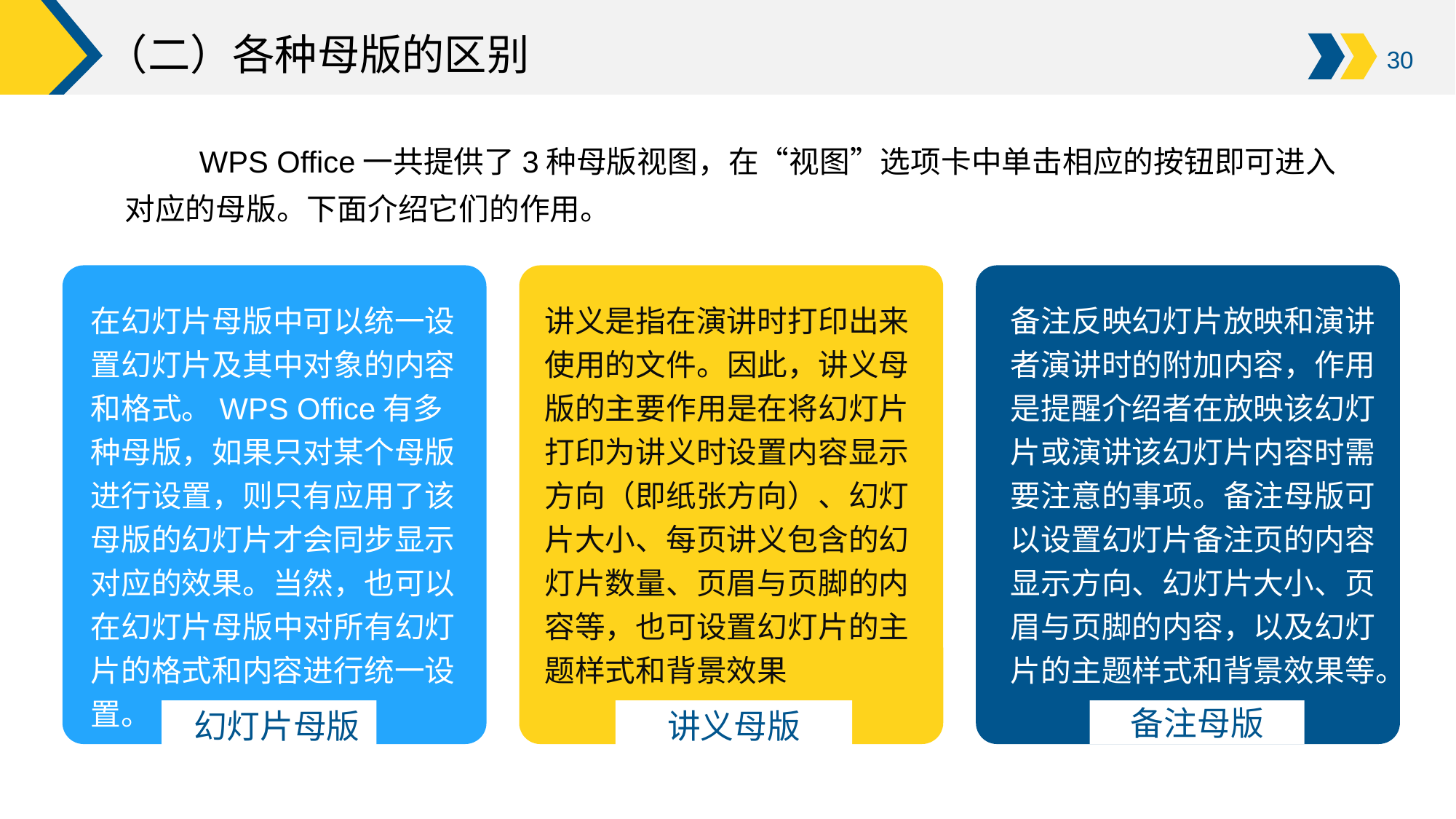

# （二）各种母版的区别
WPS Office一共提供了3种母版视图，在“视图”选项卡中单击相应的按钮即可进入对应的母版。下面介绍它们的作用。

在幻灯片母版中可以统一设置幻灯片及其中对象的内容和格式。WPS Office有多种母版，如果只对某个母版进行设置，则只有应用了该母版的幻灯片才会同步显示对应的效果。当然，也可以在幻灯片母版中对所有幻灯片的格式和内容进行统一设置。
 幻灯片母版

讲义是指在演讲时打印出来使用的文件。因此，讲义母版的主要作用是在将幻灯片打印为讲义时设置内容显示方向（即纸张方向）、幻灯片大小、每页讲义包含的幻灯片数量、页眉与页脚的内容等，也可设置幻灯片的主题样式和背景效果
讲义母版

备注反映幻灯片放映和演讲者演讲时的附加内容，作用是提醒介绍者在放映该幻灯片或演讲该幻灯片内容时需要注意的事项。备注母版可以设置幻灯片备注页的内容显示方向、幻灯片大小、页眉与页脚的内容，以及幻灯片的主题样式和背景效果等。
备注母版